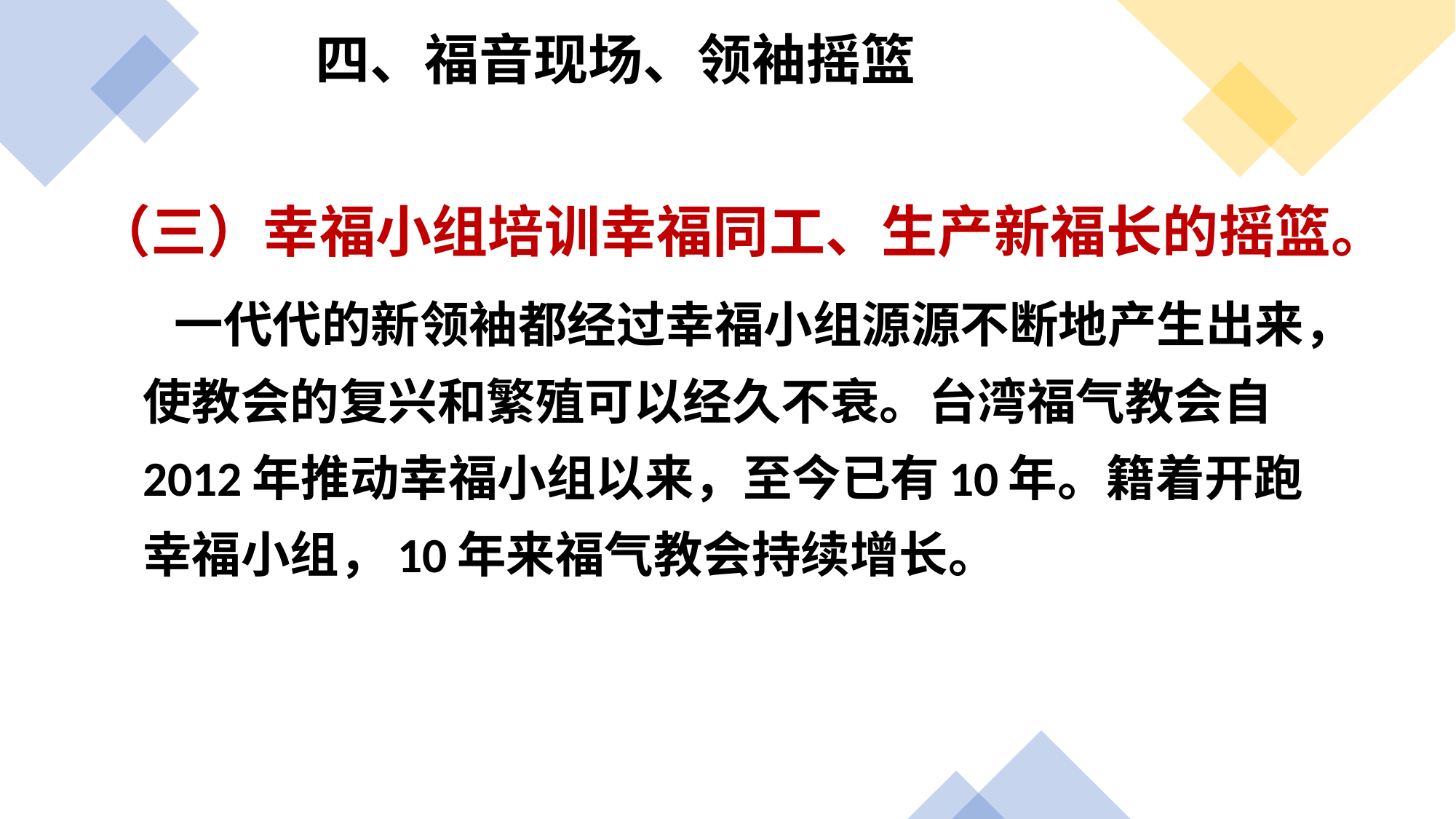

四、 以生命事奉取代事工导向。

                 四、福音现场、领袖摇篮

（三）幸福小组培训幸福同工、生产新福长的摇篮。
       一代代的新领袖都经过幸福小组源源不断地产生出来，使教会的复兴和繁殖可以经久不衰。台湾福气教会自2012年推动幸福小组以来，至今已有10年。籍着开跑幸福小组，10年来福气教会持续增长。